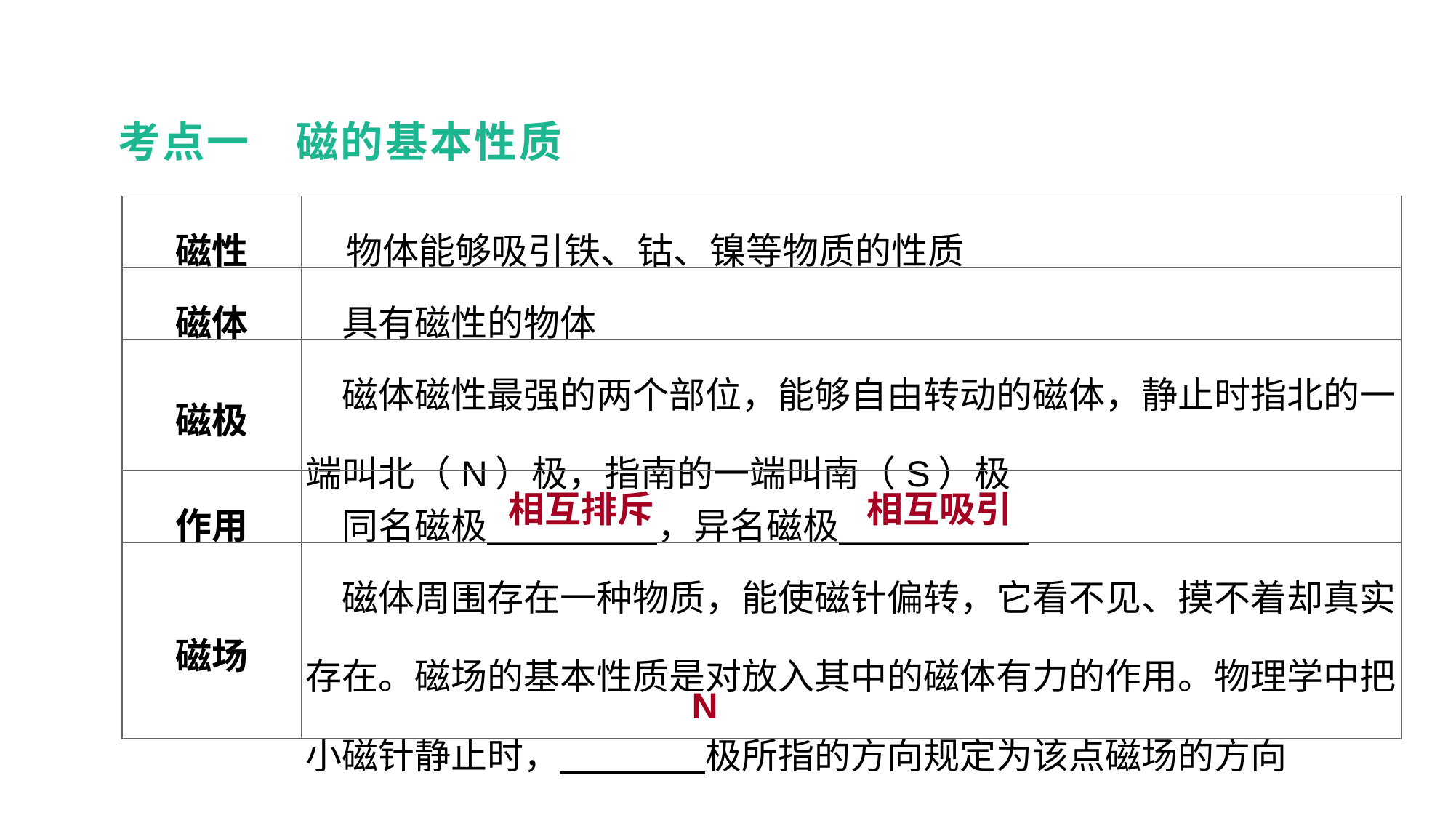

考点一　磁的基本性质
| 磁性 | 物体能够吸引铁、钴、镍等物质的性质 |
| --- | --- |
| 磁体 | 具有磁性的物体 |
| 磁极 | 磁体磁性最强的两个部位，能够自由转动的磁体，静止时指北的一端叫北（N）极，指南的一端叫南（S）极 |
| 作用 | 同名磁极　　　　 ，异名磁极 |
| 磁场 | 磁体周围存在一种物质，能使磁针偏转，它看不见、摸不着却真实存在。磁场的基本性质是对放入其中的磁体有力的作用。物理学中把小磁针静止时，　　　　极所指的方向规定为该点磁场的方向 |
教材梳理 夯实基础
相互排斥
相互吸引
N